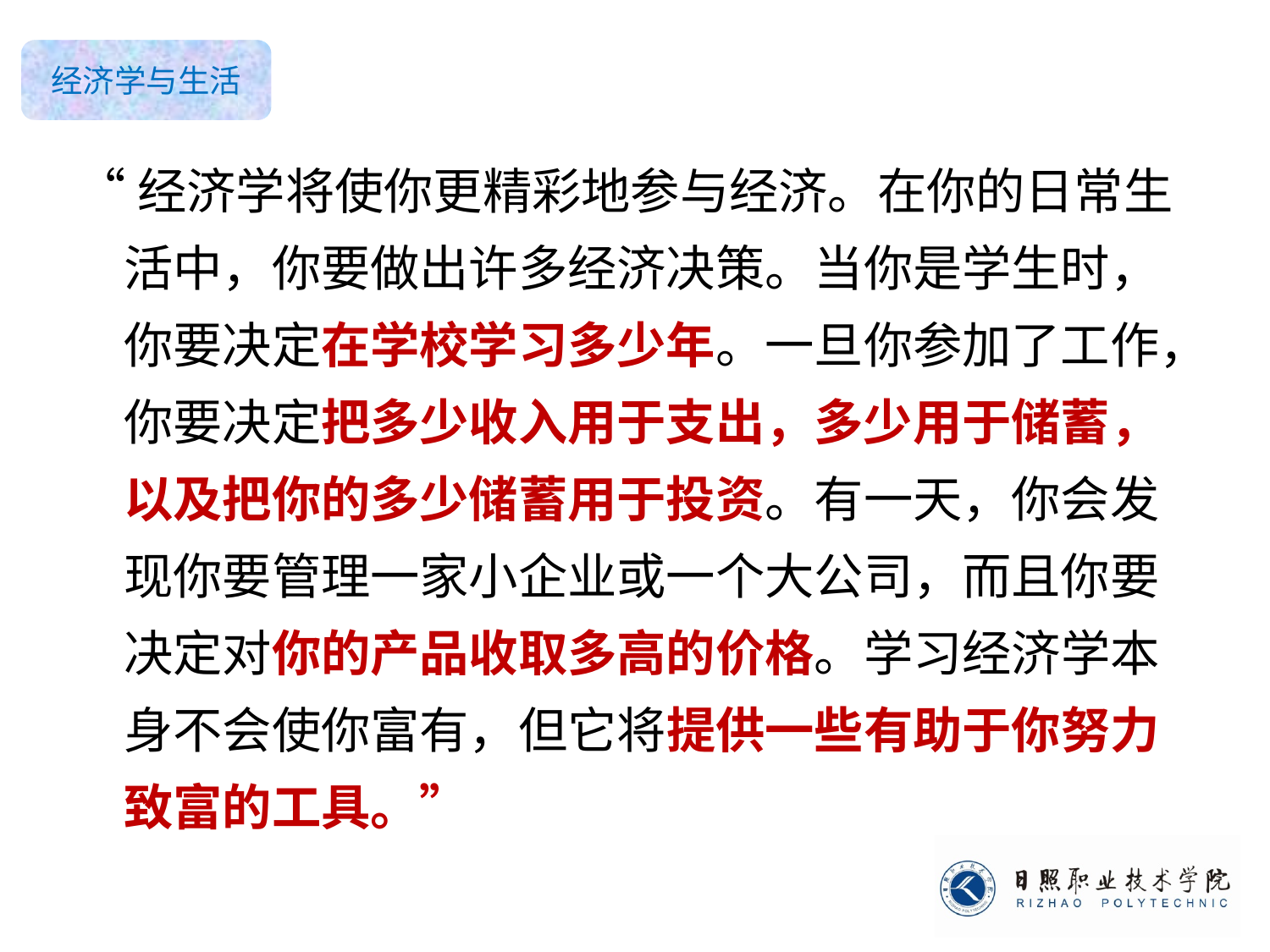

“经济学将使你更精彩地参与经济。在你的日常生活中，你要做出许多经济决策。当你是学生时，你要决定在学校学习多少年。一旦你参加了工作，你要决定把多少收入用于支出，多少用于储蓄，以及把你的多少储蓄用于投资。有一天，你会发现你要管理一家小企业或一个大公司，而且你要决定对你的产品收取多高的价格。学习经济学本身不会使你富有，但它将提供一些有助于你努力致富的工具。”